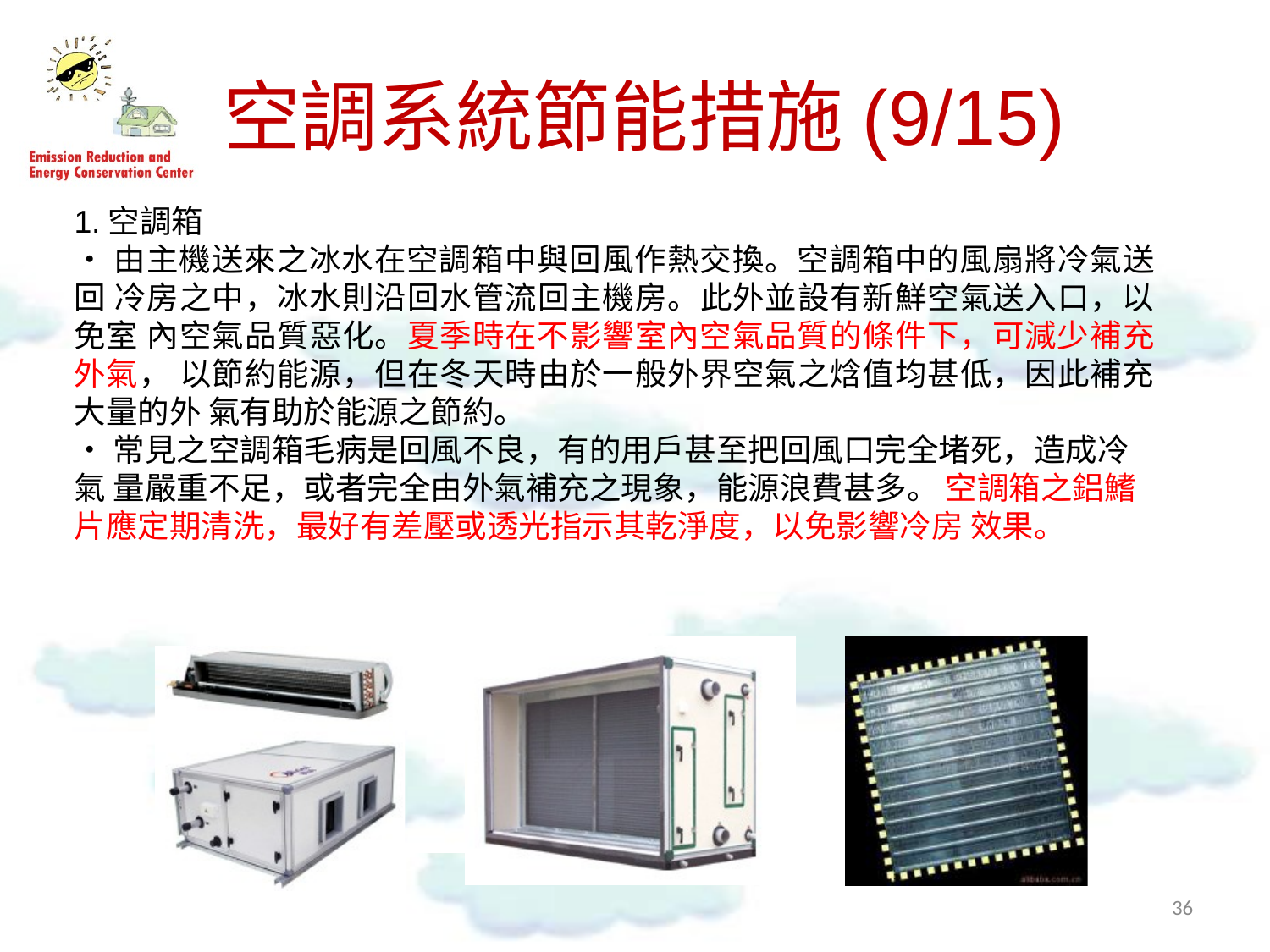

# 空調系統節能措施(9/15)
1.空調箱
•由主機送來之冰水在空調箱中與回風作熱交換。空調箱中的風扇將冷氣送回 冷房之中，冰水則沿回水管流回主機房。此外並設有新鮮空氣送入口，以免室 內空氣品質惡化。夏季時在不影響室內空氣品質的條件下，可減少補充外氣， 以節約能源，但在冬天時由於一般外界空氣之焓值均甚低，因此補充大量的外 氣有助於能源之節約。
•常見之空調箱毛病是回風不良，有的用戶甚至把回風口完全堵死，造成冷氣 量嚴重不足，或者完全由外氣補充之現象，能源浪費甚多。 空調箱之鋁鰭片應定期清洗，最好有差壓或透光指示其乾淨度，以免影響冷房 效果。

36